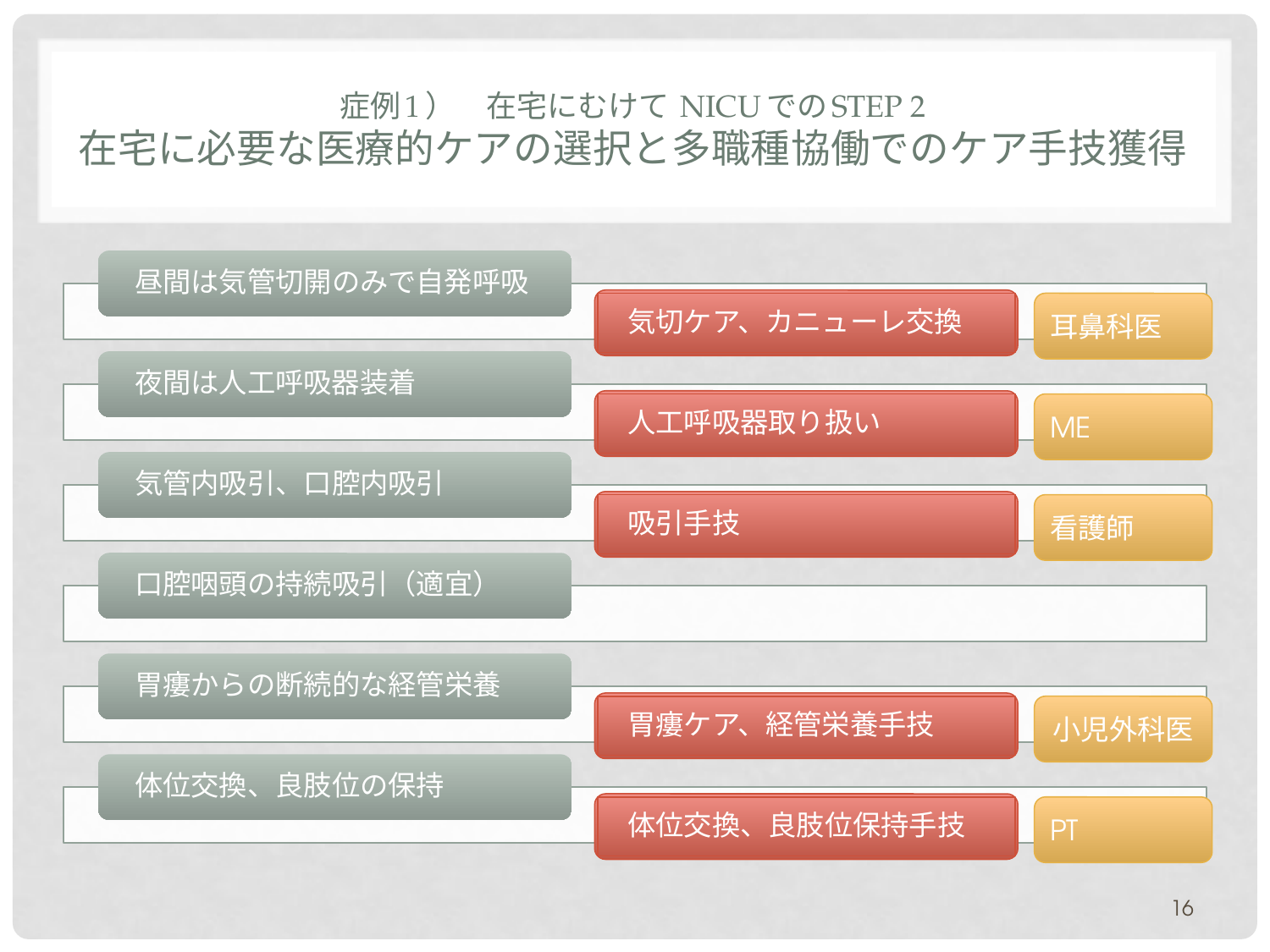

# 症例1）　在宅にむけて NICUでのStep 2 在宅に必要な医療的ケアの選択と多職種協働でのケア手技獲得
昼間は気管切開のみで自発呼吸
夜間は人工呼吸器装着
気管内吸引、口腔内吸引

口腔咽頭の持続吸引（適宜）
胃瘻からの断続的な経管栄養
体位交換、良肢位の保持

気切ケア、カニューレ交換
耳鼻科医

人工呼吸器取り扱い
ME

吸引手技
看護師

胃瘻ケア、経管栄養手技
小児外科医

体位交換、良肢位保持手技
PT
16